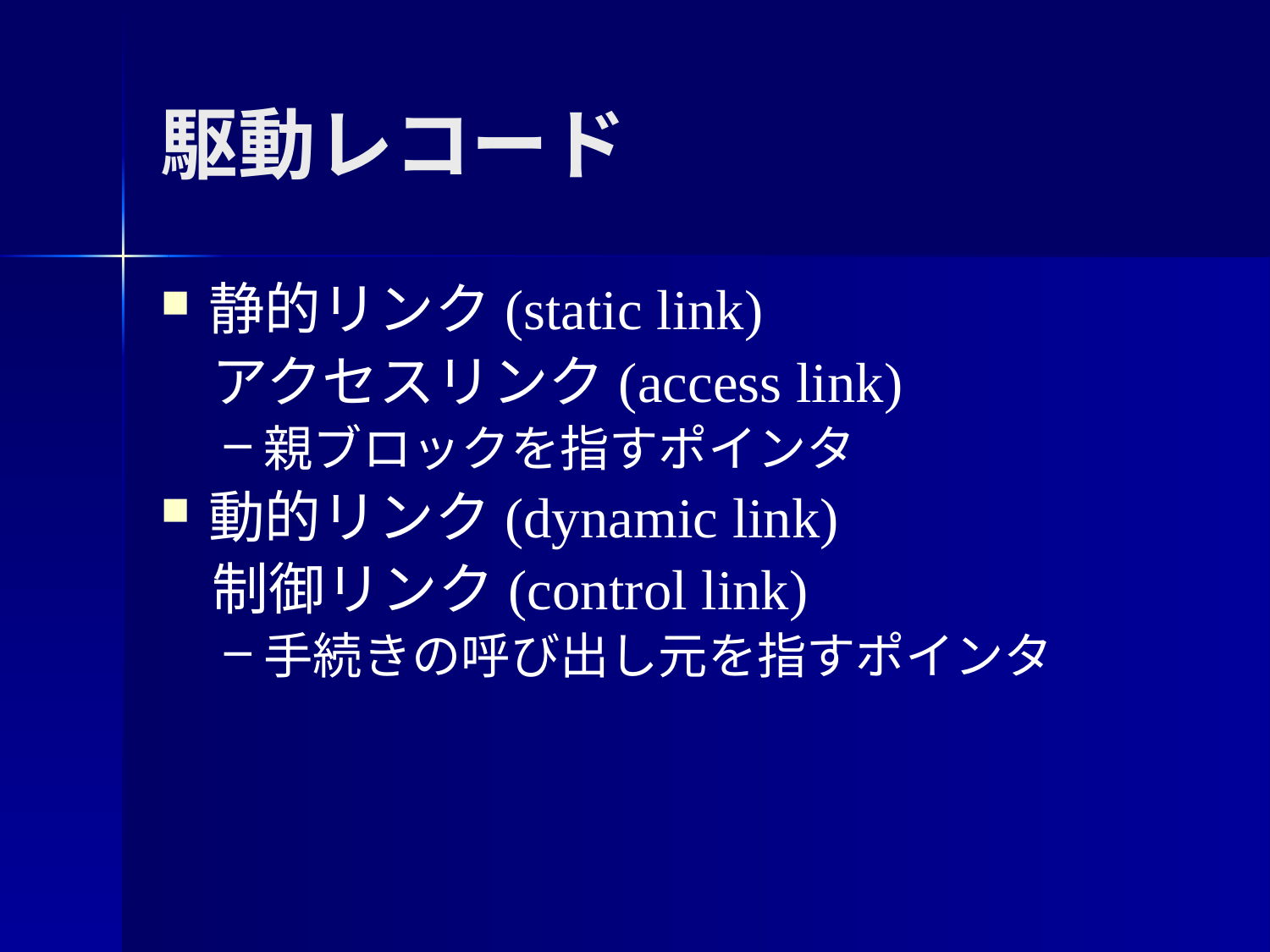

駆動レコード
静的リンク(static link)
   アクセスリンク(access link)
親ブロックを指すポインタ
動的リンク(dynamic link)
   制御リンク(control link)
手続きの呼び出し元を指すポインタ